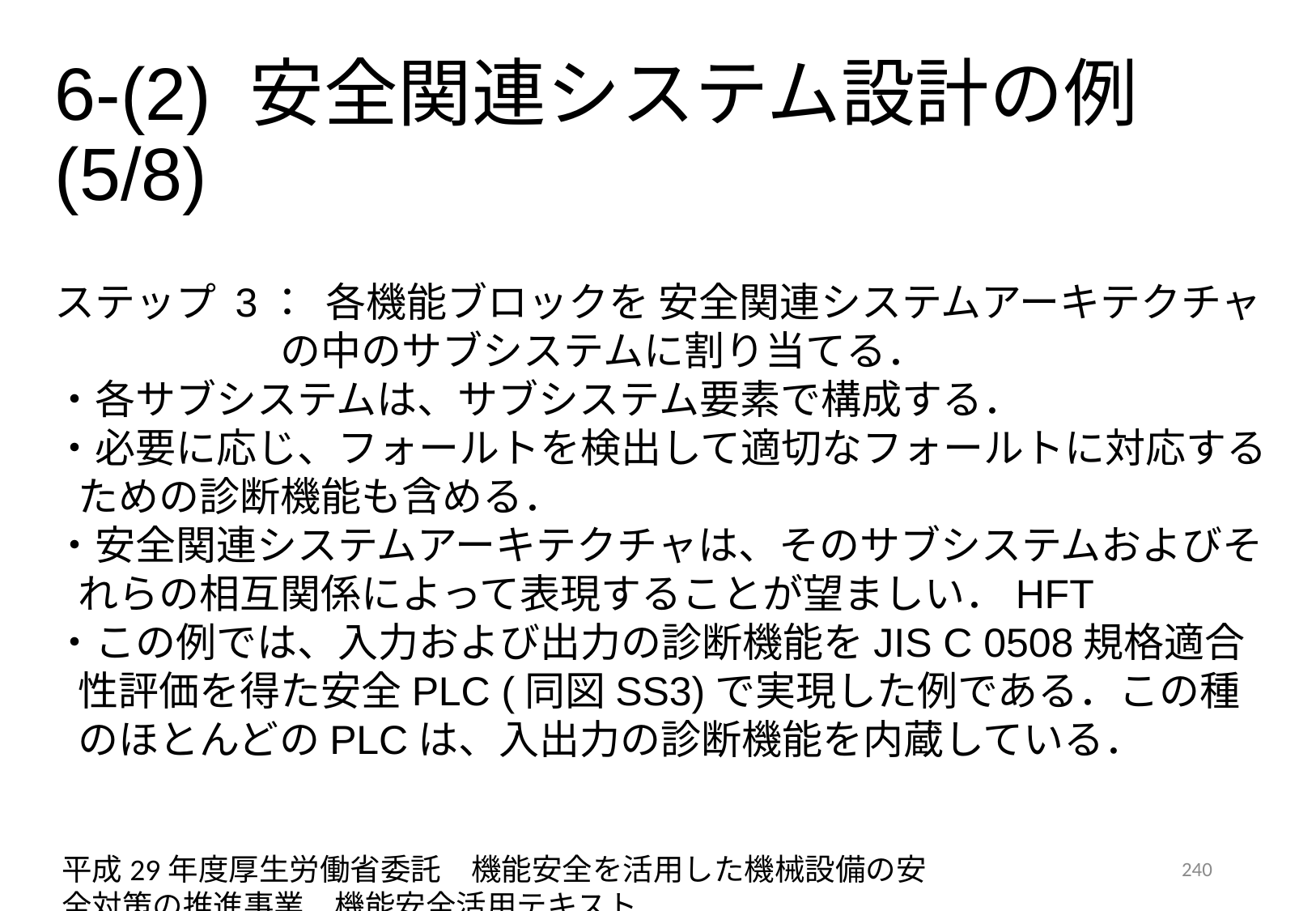

# 6-(2) 安全関連システム設計の例(5/8)
ステップ 3：  各機能ブロックを 安全関連システムアーキテクチャの中のサブシステムに割り当てる．
・各サブシステムは、サブシステム要素で構成する．
・必要に応じ、フォールトを検出して適切なフォールトに対応するための診断機能も含める．
・安全関連システムアーキテクチャは、そのサブシステムおよびそれらの相互関係によって表現することが望ましい．HFT
・この例では、入力および出力の診断機能をJIS C 0508規格適合性評価を得た安全PLC (同図SS3)で実現した例である．この種のほとんどのPLCは、入出力の診断機能を内蔵している．
平成29年度厚生労働省委託　機能安全を活用した機械設備の安全対策の推進事業　機能安全活用テキスト
240